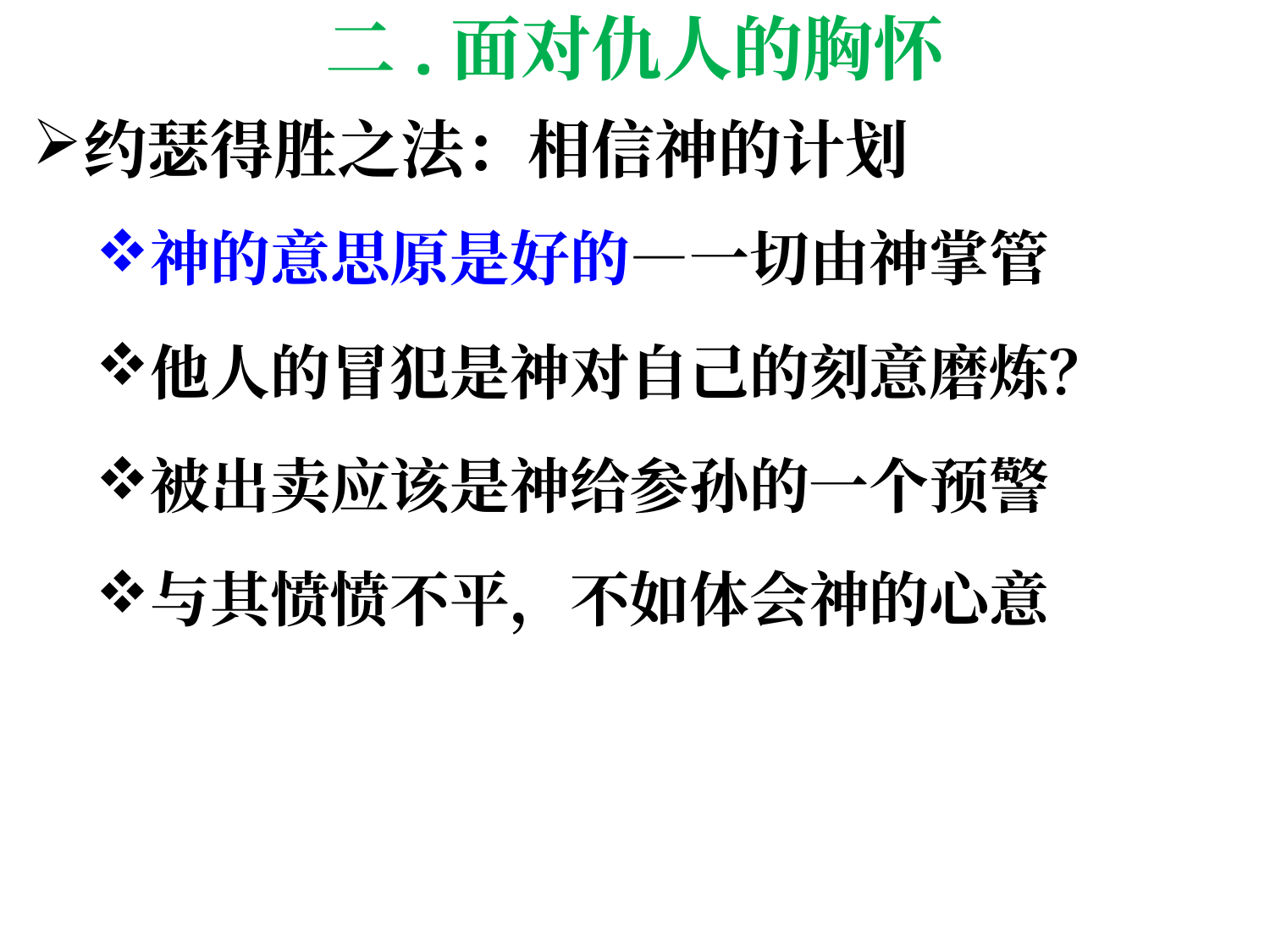

# 二.面对仇人的胸怀
约瑟得胜之法：相信神的计划

神的意思原是好的—一切由神掌管

他人的冒犯是神对自己的刻意磨炼？

被出卖应该是神给参孙的一个预警

与其愤愤不平，不如体会神的心意